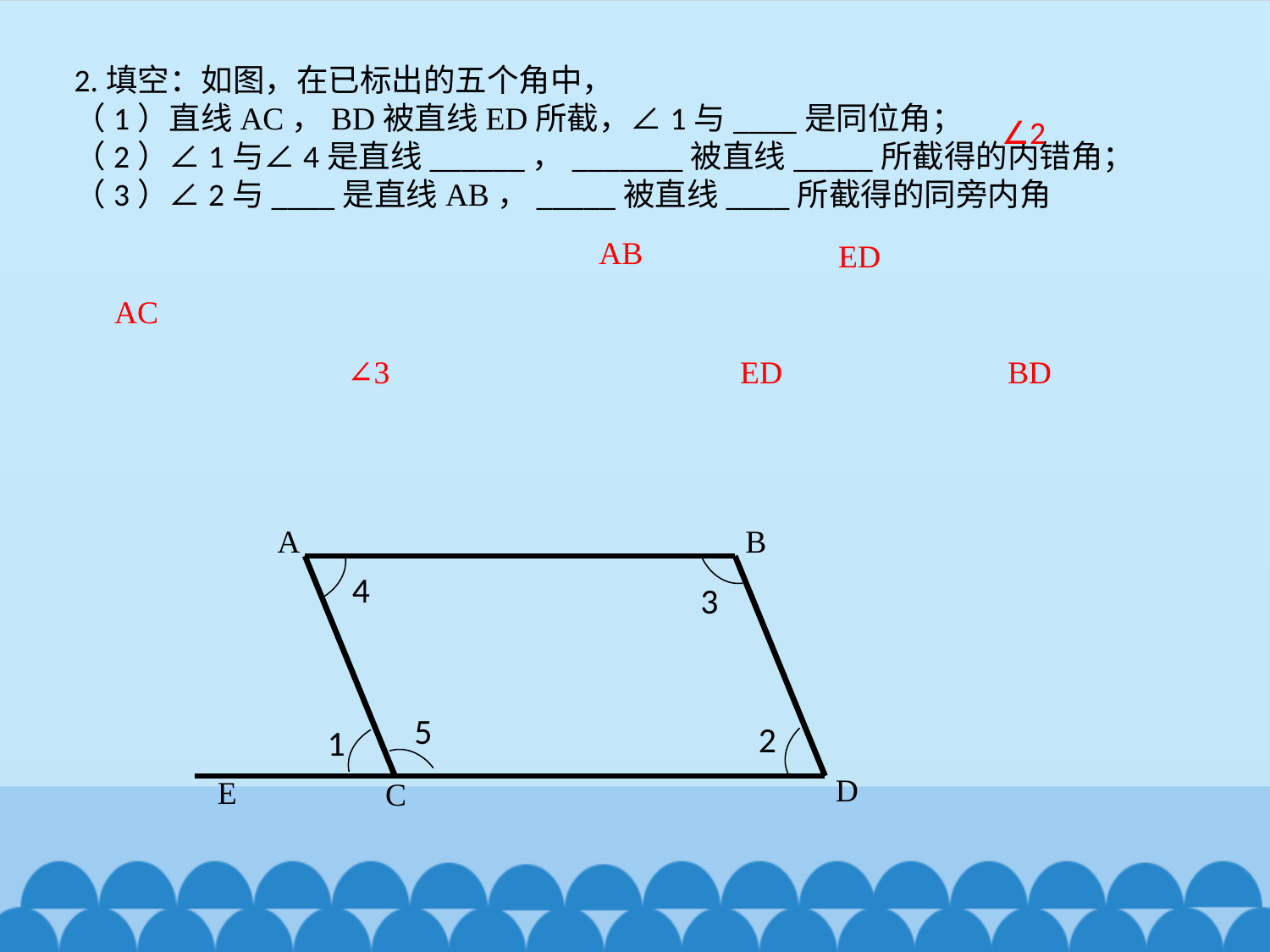

2.填空：如图，在已标出的五个角中，
（1）直线AC，BD被直线ED所截，∠1与____是同位角；
（2）∠1与∠4是直线______，_______被直线_____所截得的内错角；
（3）∠2与____是直线AB，_____被直线____所截得的同旁内角
∠2
AB
ED
AC
∠3
ED
BD
A
B

E
C
4
3
5
2
1
D